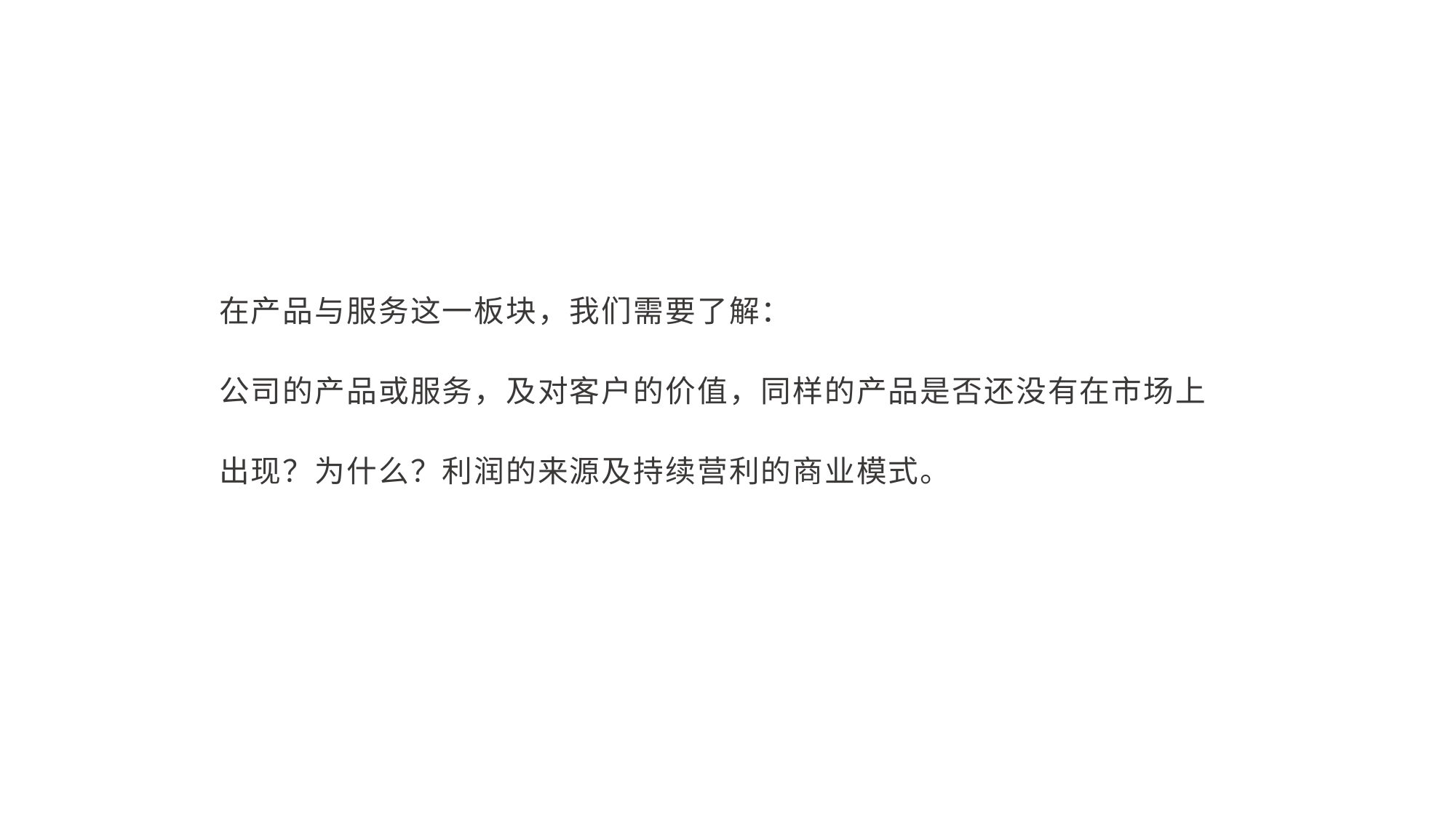

在产品与服务这一板块，我们需要了解：
公司的产品或服务，及对客户的价值，同样的产品是否还没有在市场上出现？为什么？利润的来源及持续营利的商业模式。